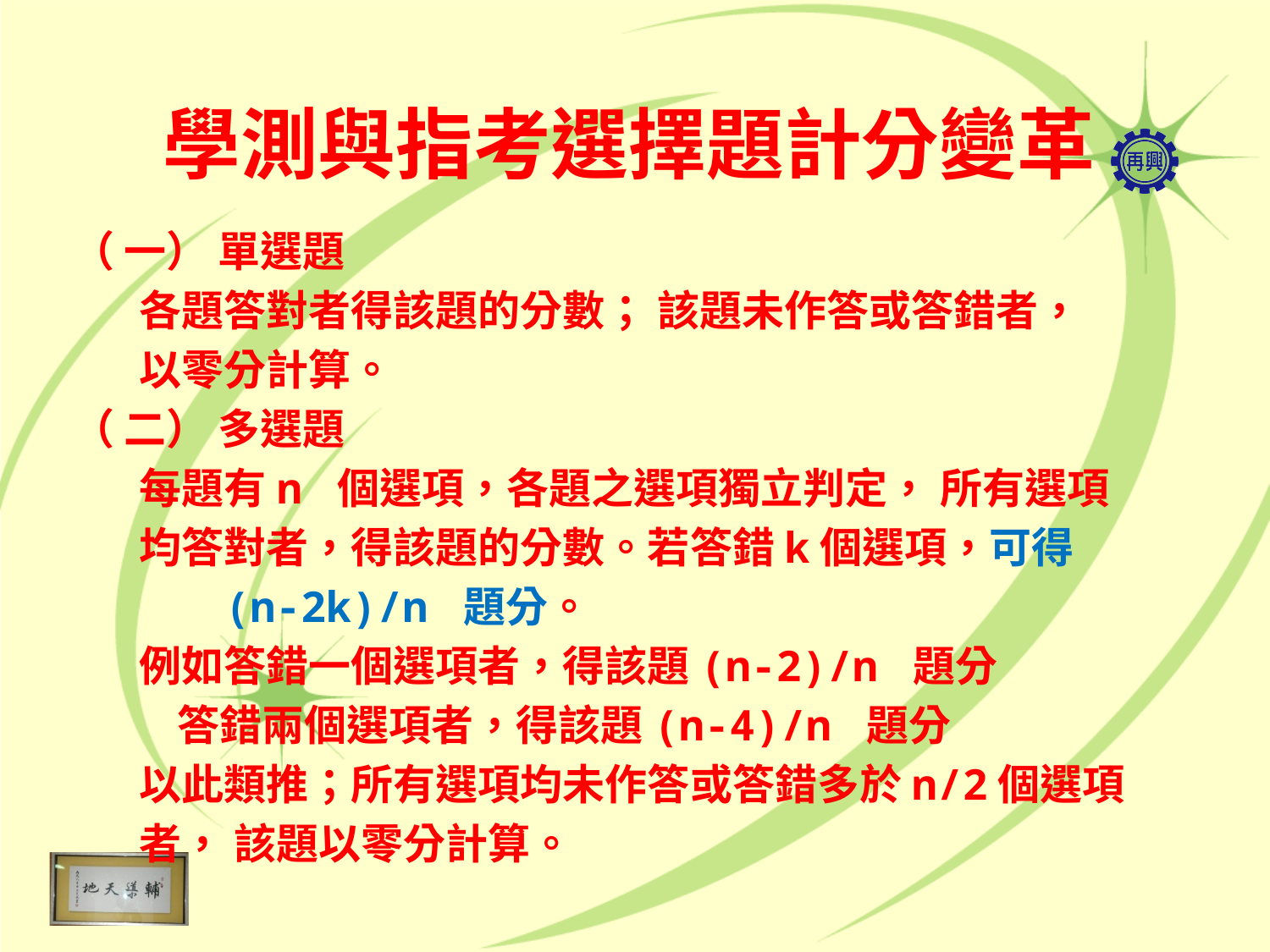

# 學測與指考選擇題計分變革
（ 一） 單選題
      各題答對者得該題的分數； 該題未作答或答錯者，
      以零分計算。
（ 二） 多選題
      每題有n 個選項，各題之選項獨立判定， 所有選項
      均答對者，得該題的分數。若答錯k個選項，可得
      (n-2k)/n 題分。
      例如答錯一個選項者，得該題(n-2)/n 題分
          答錯兩個選項者，得該題(n-4)/n 題分
      以此類推；所有選項均未作答或答錯多於n/2個選項
      者， 該題以零分計算。